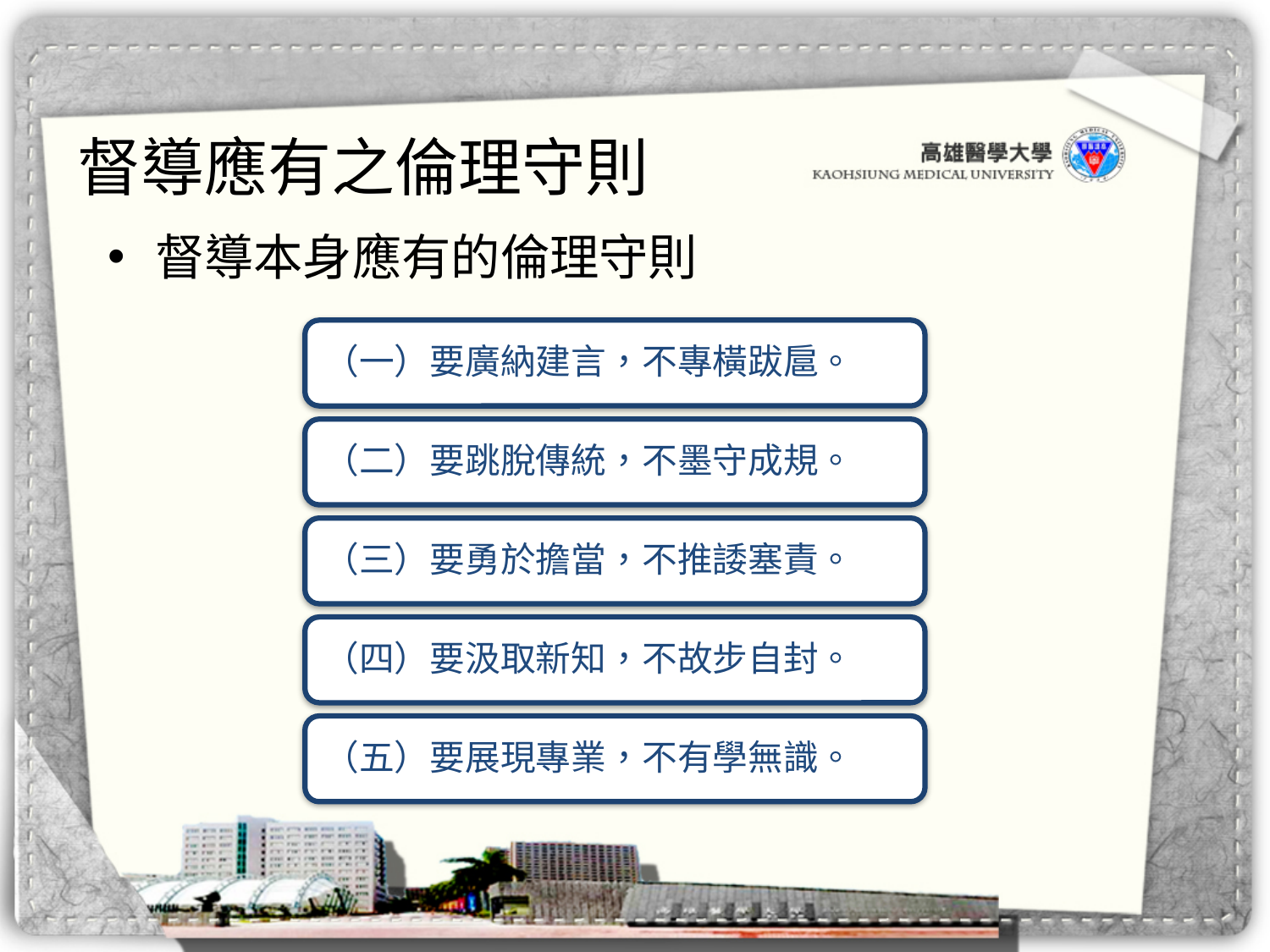

# 督導應有之倫理守則
督導本身應有的倫理守則
（一）要廣納建言，不專橫跋扈。
（二）要跳脫傳統，不墨守成規。
（三）要勇於擔當，不推諉塞責。
（四）要汲取新知，不故步自封。
（五）要展現專業，不有學無識。